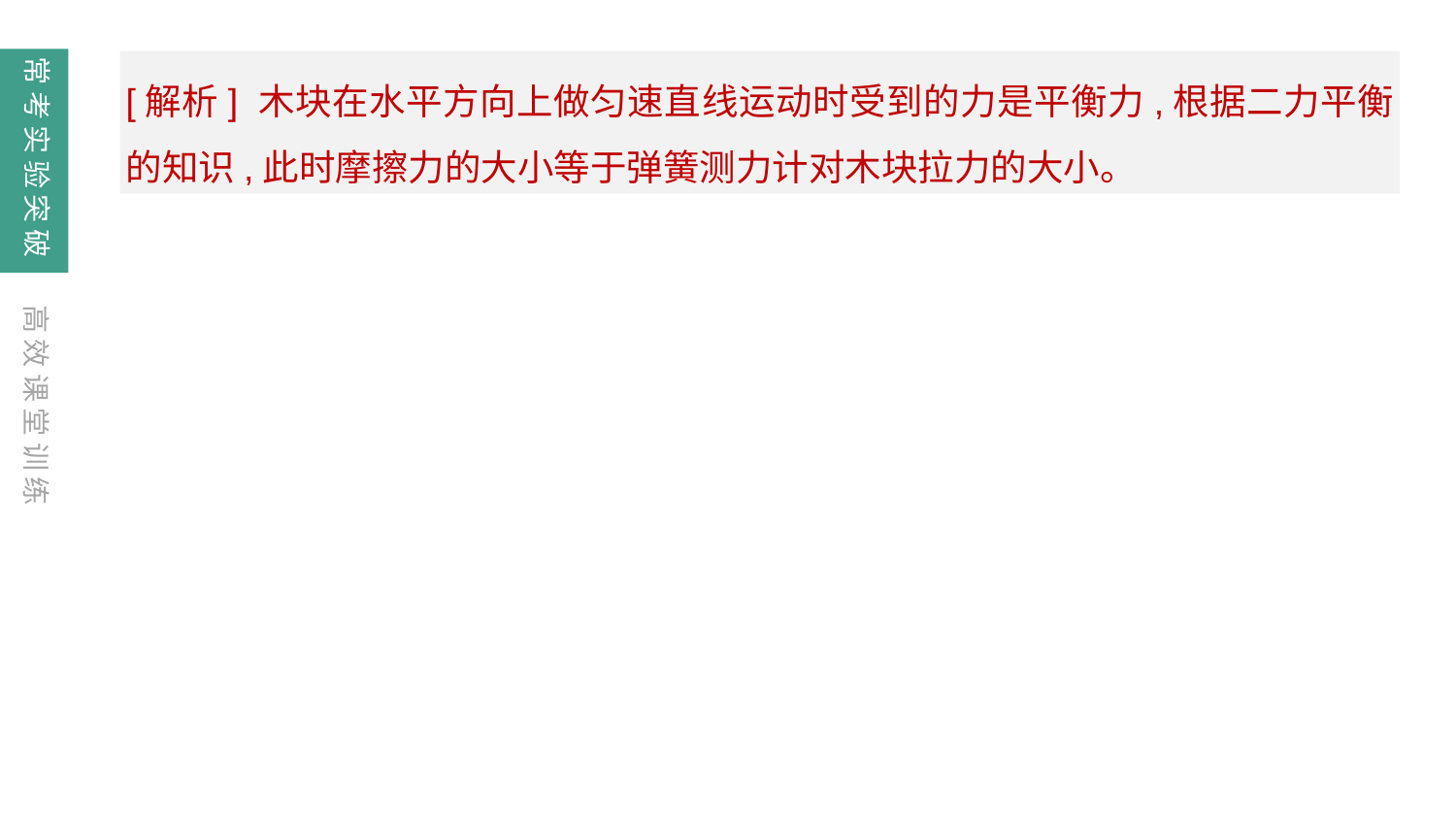

常考实验突破

[解析] 木块在水平方向上做匀速直线运动时受到的力是平衡力,根据二力平衡的知识,此时摩擦力的大小等于弹簧测力计对木块拉力的大小。
高效课堂训练